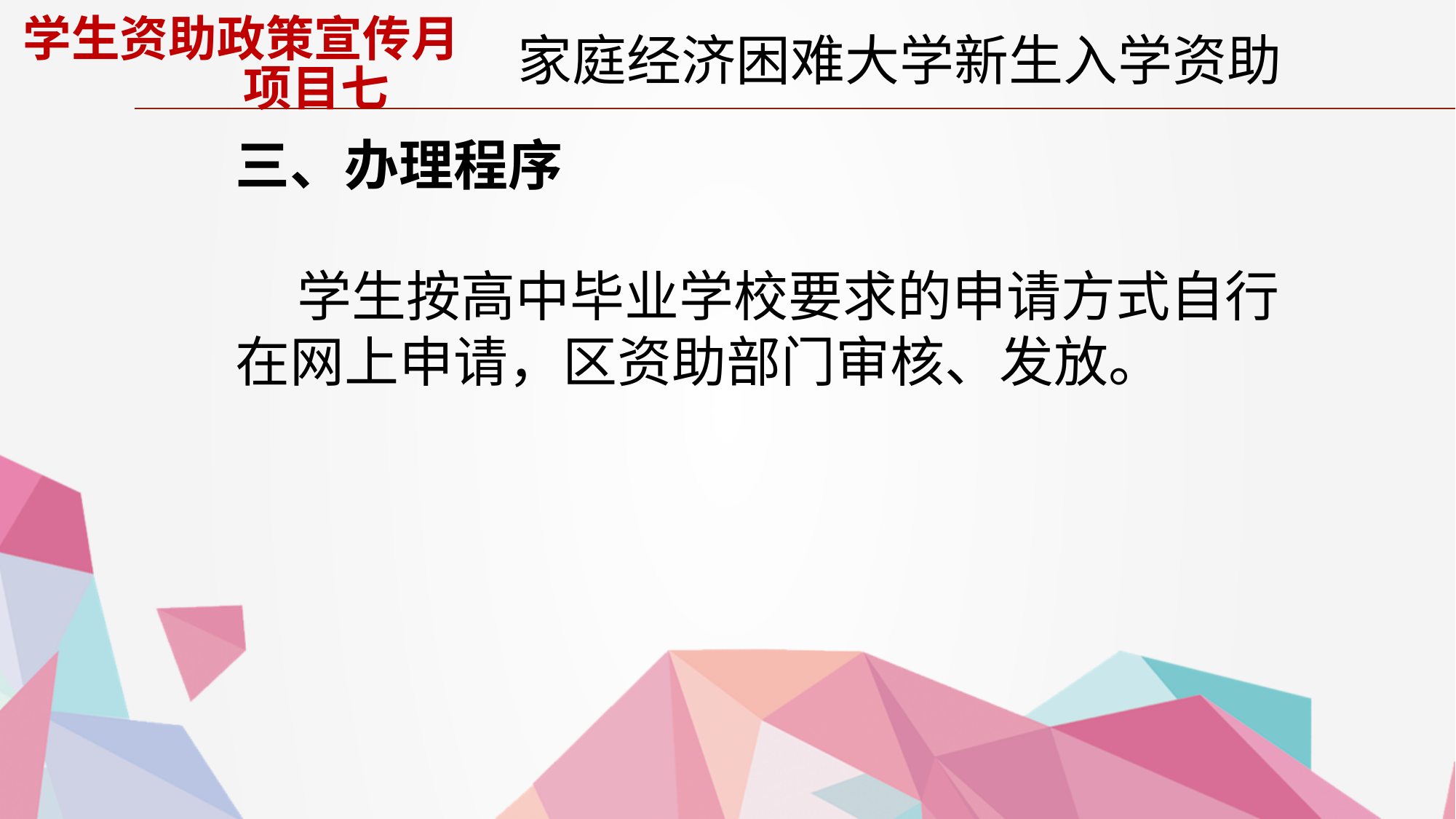

# 学生资助政策宣传月 项目七
   家庭经济困难大学新生入学资助

三、办理程序

    学生按高中毕业学校要求的申请方式自行在网上申请，区资助部门审核、发放。